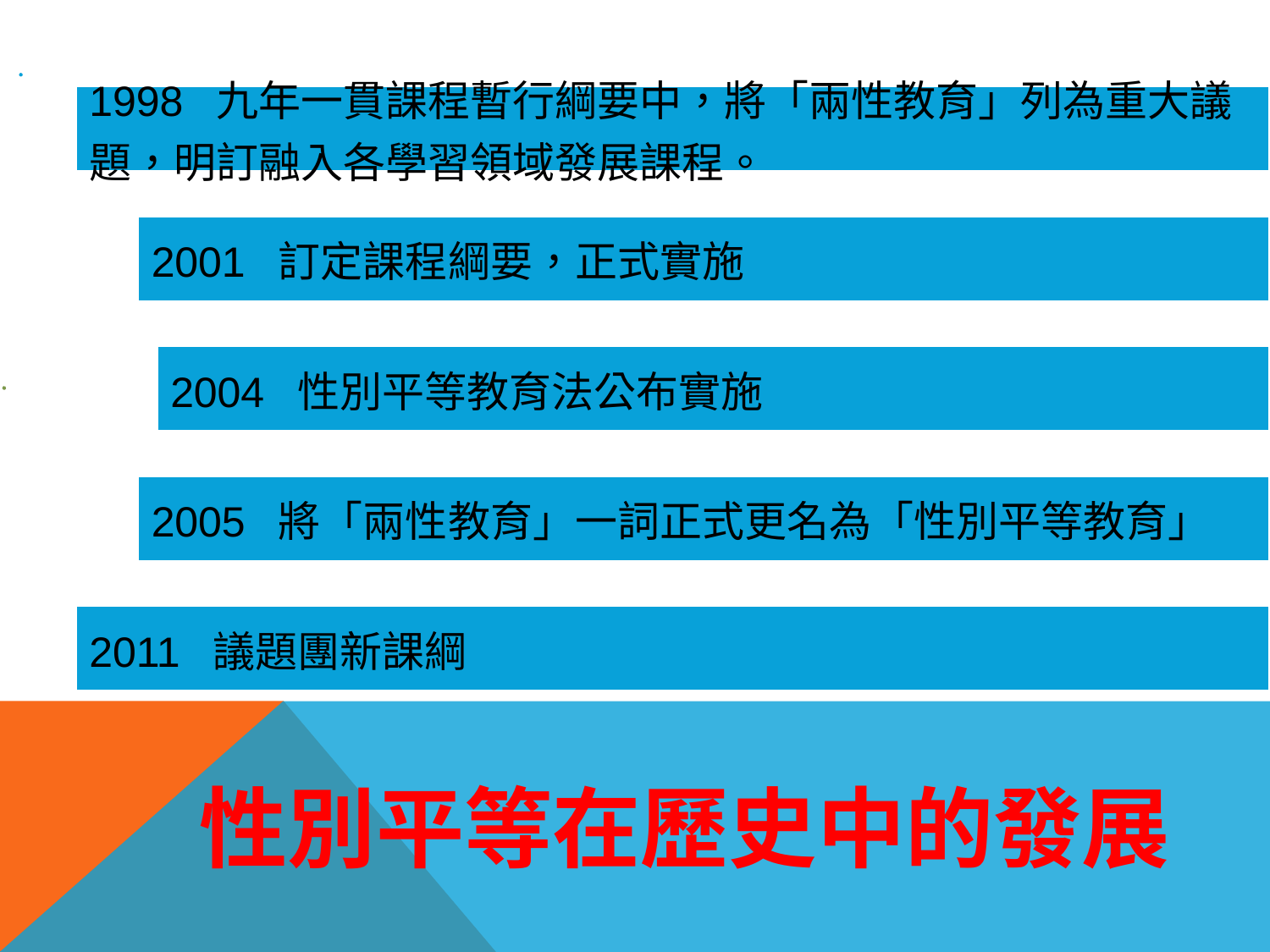

1998  九年一貫課程暫行綱要中，將「兩性教育」列為重大議題，明訂融入各學習領域發展課程。
2001  訂定課程綱要，正式實施
2004  性別平等教育法公布實施
2011  議題團新課綱
2005  將「兩性教育」一詞正式更名為「性別平等教育」
性別平等在歷史中的發展